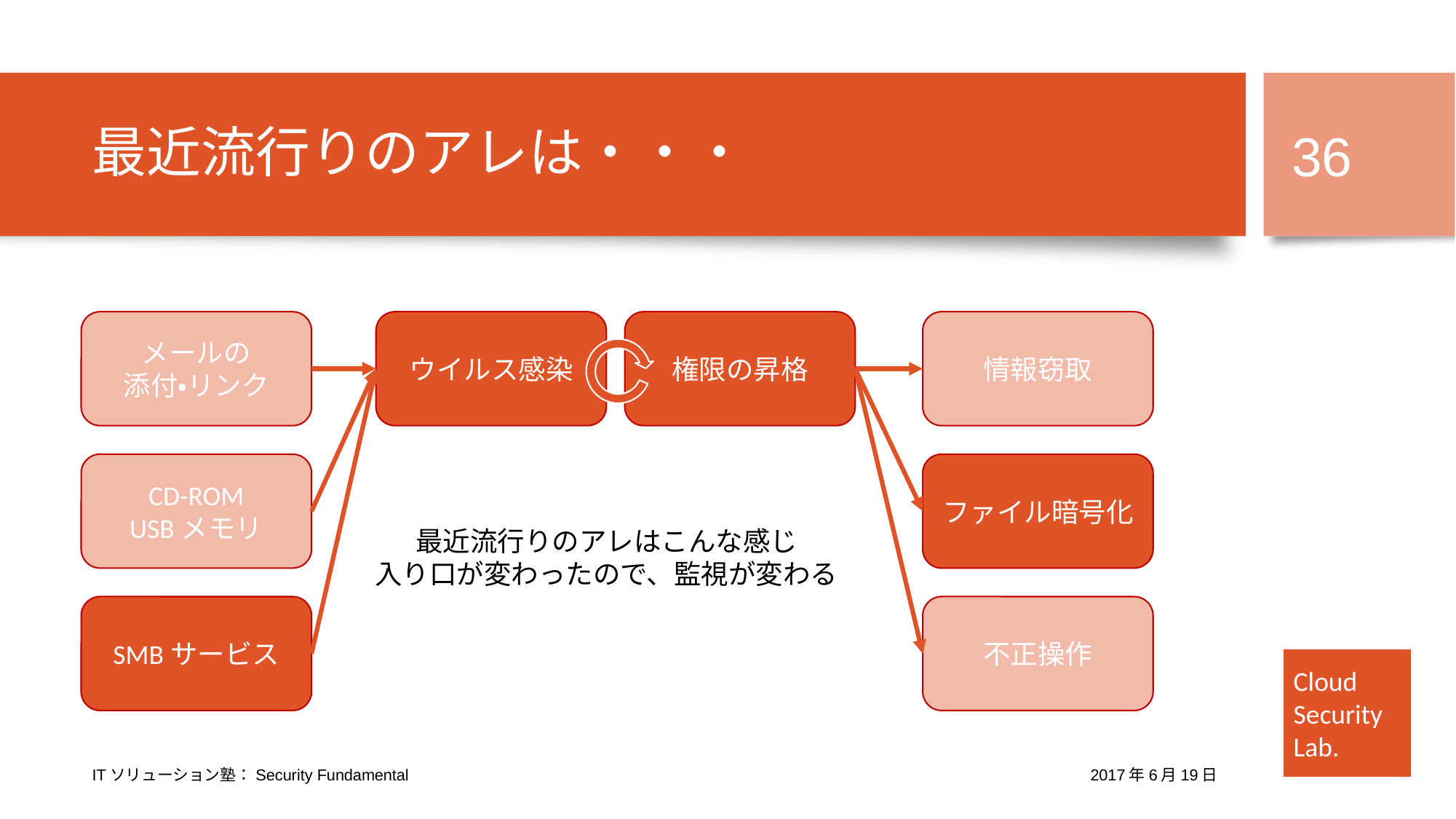

# 最近流行りのアレは・・・
36
メールの
添付・リンク
ウイルス感染
権限の昇格
情報窃取

CD-ROM
USBメモリ
ファイル暗号化
最近流行りのアレはこんな感じ
入り口が変わったので、監視が変わる
SMBサービス
不正操作
2017年6月19日
ITソリューション塾：Security Fundamental